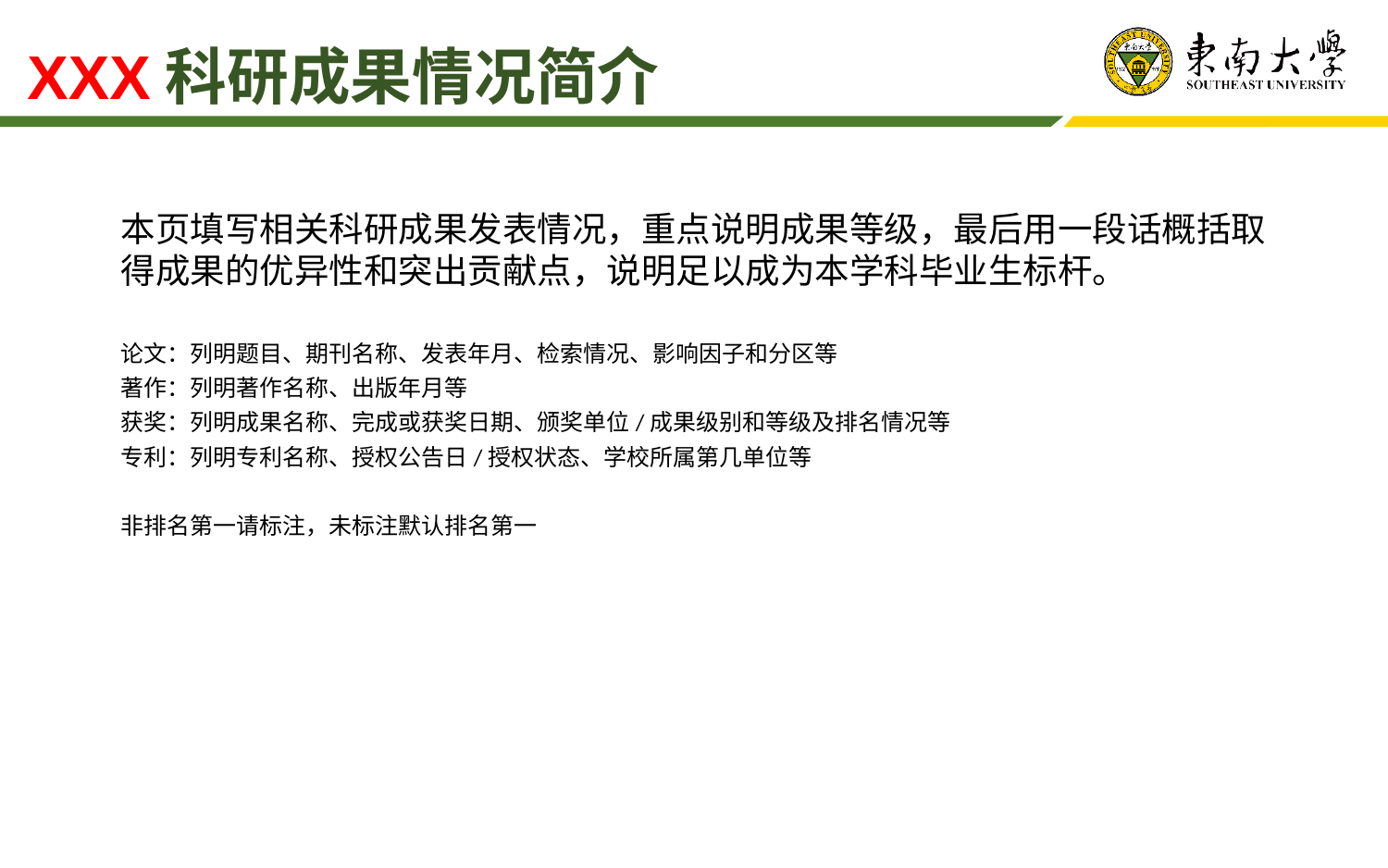

XXX科研成果情况简介
本页填写相关科研成果发表情况，重点说明成果等级，最后用一段话概括取得成果的优异性和突出贡献点，说明足以成为本学科毕业生标杆。

论文：列明题目、期刊名称、发表年月、检索情况、影响因子和分区等
著作：列明著作名称、出版年月等
获奖：列明成果名称、完成或获奖日期、颁奖单位/成果级别和等级及排名情况等
专利：列明专利名称、授权公告日/授权状态、学校所属第几单位等

非排名第一请标注，未标注默认排名第一